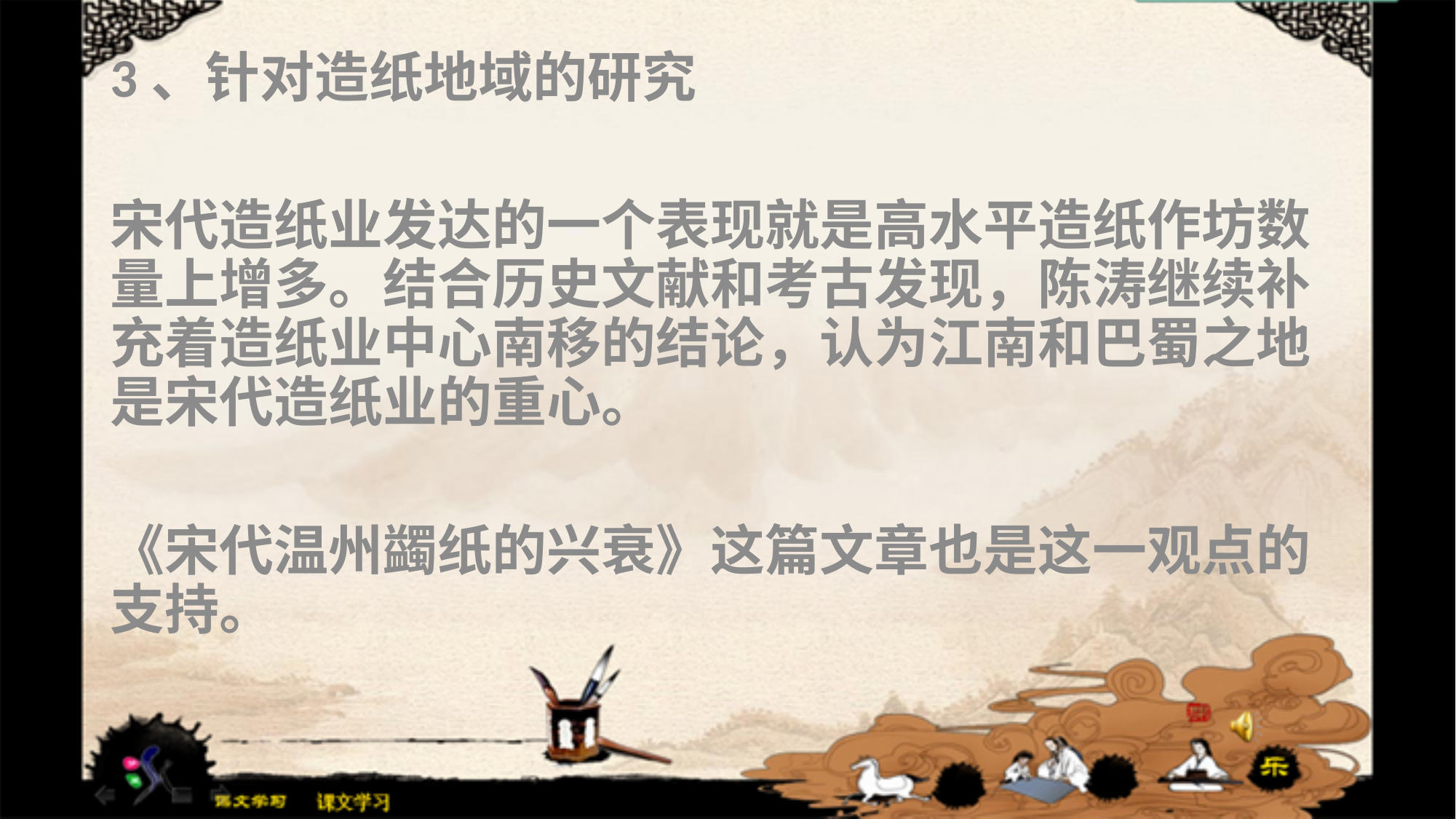

3、针对造纸地域的研究

宋代造纸业发达的一个表现就是高水平造纸作坊数量上增多。结合历史文献和考古发现，陈涛继续补充着造纸业中心南移的结论，认为江南和巴蜀之地是宋代造纸业的重心。

《宋代温州蠲纸的兴衰》这篇文章也是这一观点的支持。